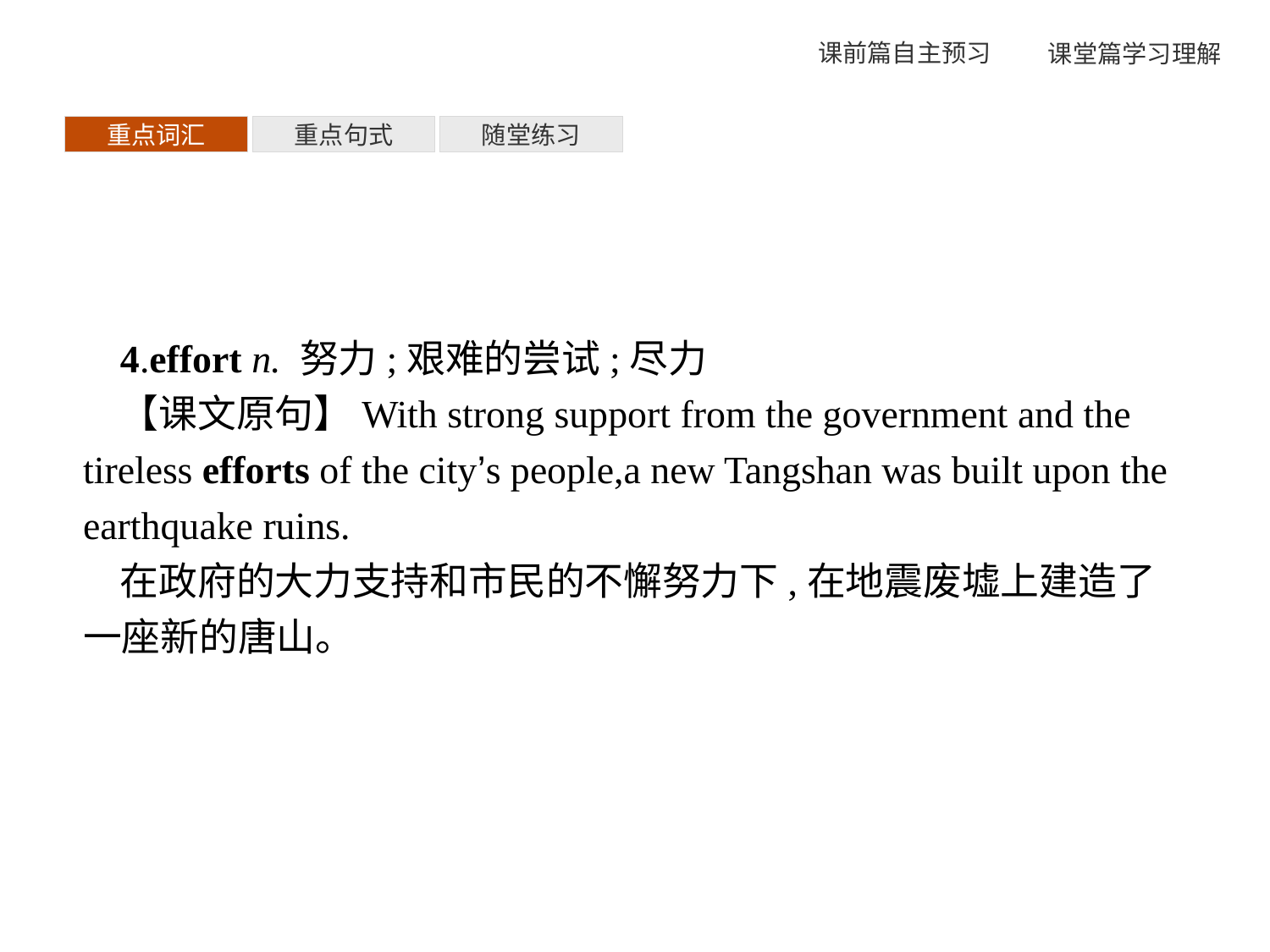

重点词汇
重点句式
随堂练习
4.effort n. 努力;艰难的尝试;尽力
【课文原句】With strong support from the government and the tireless efforts of the city’s people,a new Tangshan was built upon the earthquake ruins.
在政府的大力支持和市民的不懈努力下,在地震废墟上建造了一座新的唐山。